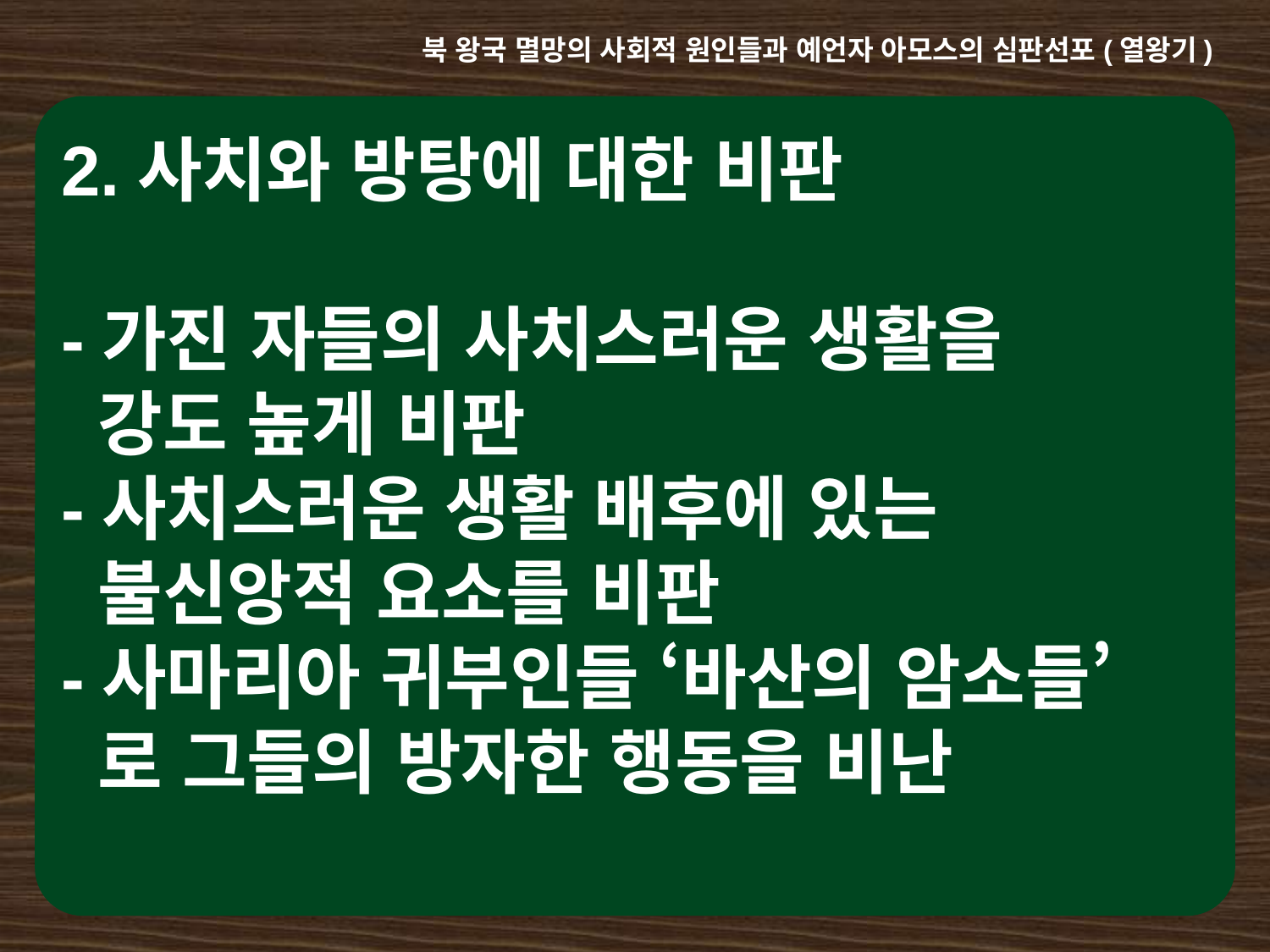

북 왕국 멸망의 사회적 원인들과 예언자 아모스의 심판선포(열왕기)
2.사치와 방탕에 대한 비판

-가진 자들의 사치스러운 생활을
 강도 높게 비판
-사치스러운 생활 배후에 있는
 불신앙적 요소를 비판
-사마리아 귀부인들 ‘바산의 암소들’
 로 그들의 방자한 행동을 비난